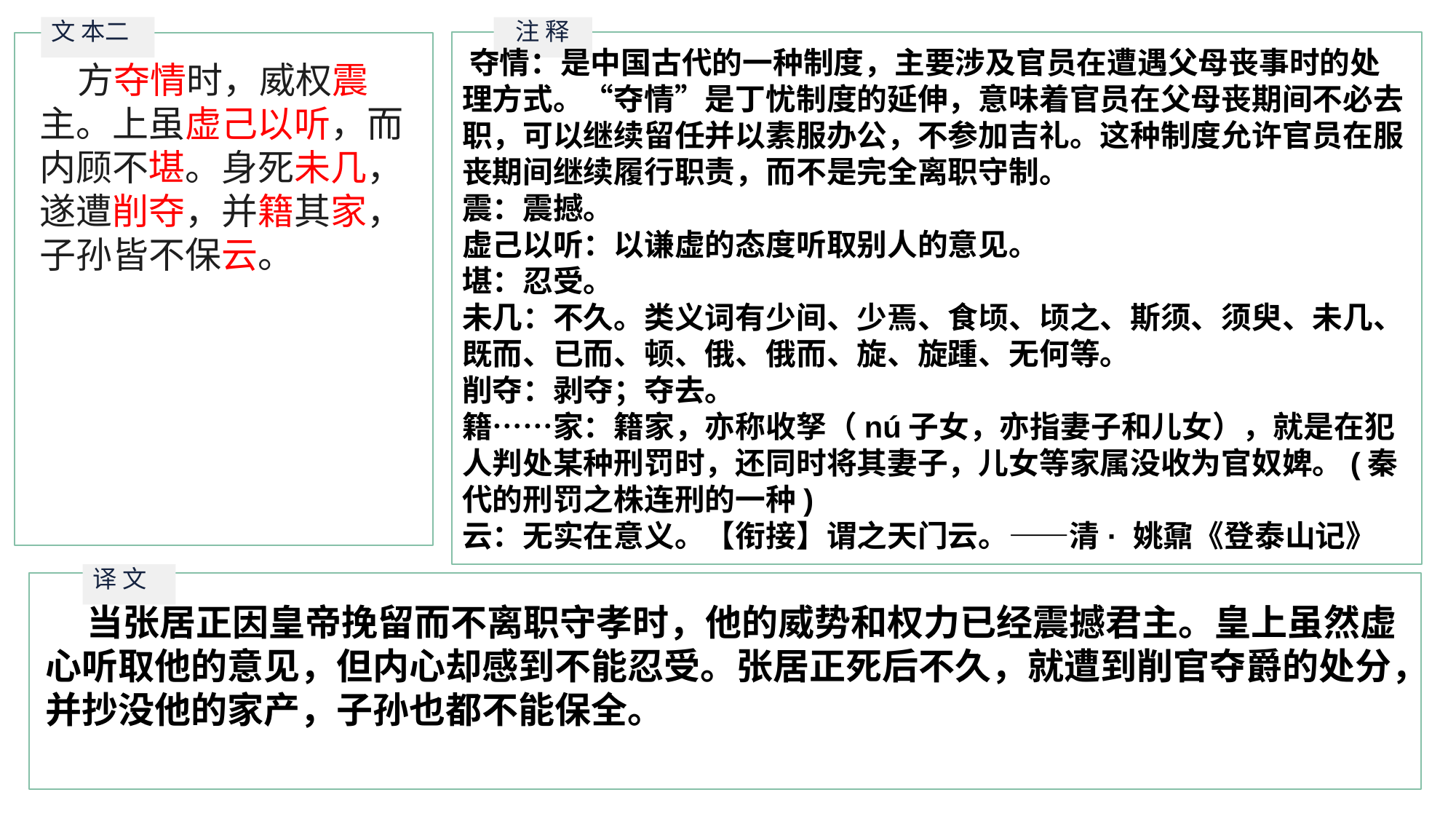

文 本二

注 释

‌夺情：是中国古代的一种制度，主要涉及官员在遭遇父母丧事时的处理方式。‌‌“夺情”是丁忧制度的延伸，意味着官员在父母丧期间不必去职，可以继续留任并以素服办公，不参加吉礼。这种制度允许官员在服丧期间继续履行职责，而不是完全离职守制。
震：震撼。
虚己以听：以谦虚的态度听取别人的意见。
堪：忍受。
未几：不久。类义词有少间、少焉、食顷、顷之、斯须、须臾、未几、既而、已而、顿、俄、俄而、旋、旋踵、无何等。
削夺：剥夺；夺去。
籍……家：籍家，亦称收孥（nú子女，亦指妻子和儿女），就是在犯人判处某种刑罚时，还同时将其妻子，儿女等家属没收为官奴婢。(秦代的刑罚之株连刑的一种)
云：无实在意义。【衔接】谓之天门云。——清· 姚鼐《登泰山记》
    方夺情时，威权震主。上虽虚己以听，而内顾不堪。身死未几，遂遭削夺，并籍其家，子孙皆不保云。
译 文

    当张居正因皇帝挽留而不离职守孝时，他的威势和权力已经震撼君主。皇上虽然虚心听取他的意见，但内心却感到不能忍受。张居正死后不久，就遭到削官夺爵的处分，并抄没他的家产，子孙也都不能保全。